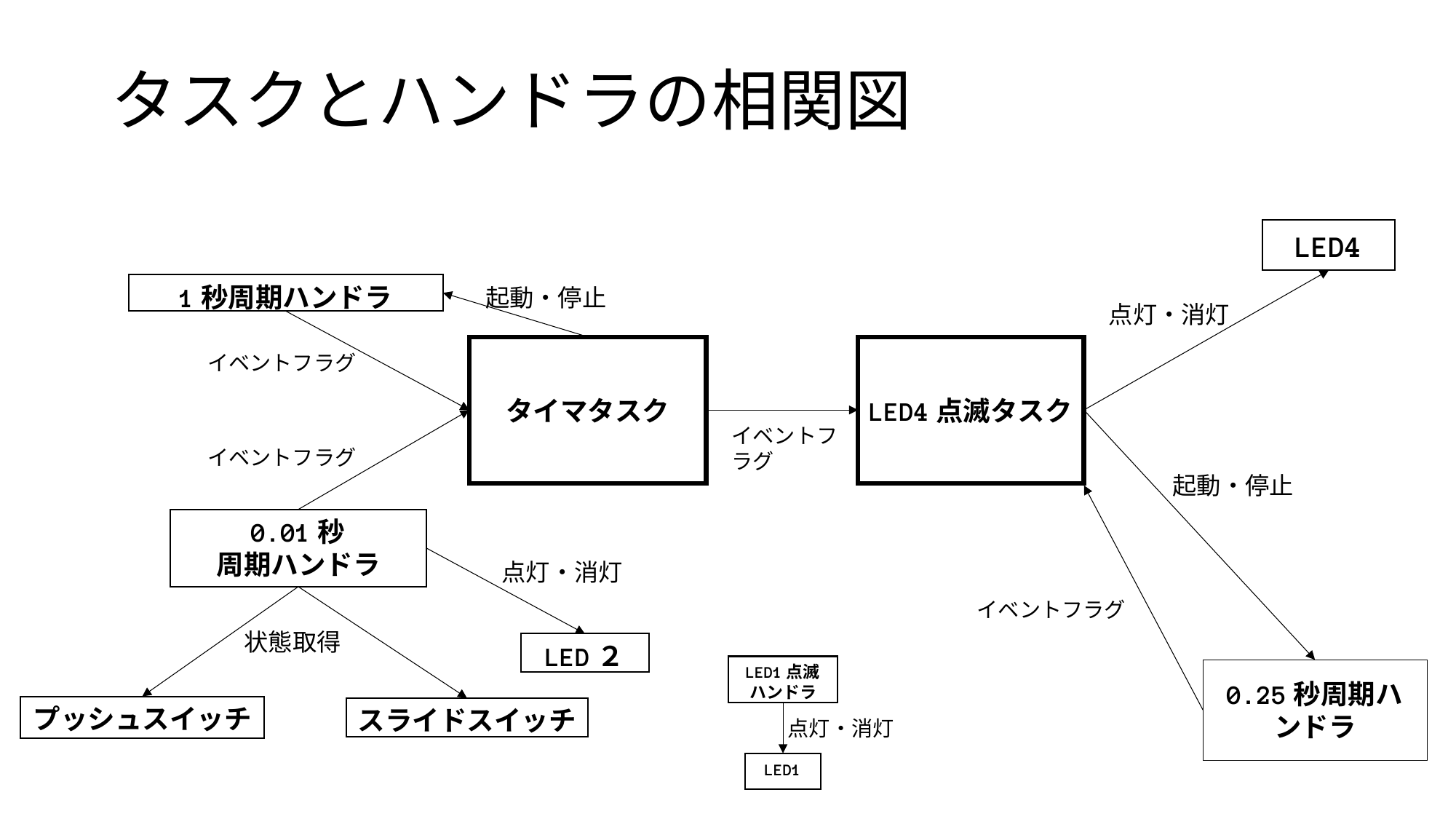

# タスクとハンドラの相関図
LED4
1秒周期ハンドラ
起動・停止
点灯・消灯
LED4点滅タスク
タイマタスク
イベントフラグ
イベントフラグ
イベントフラグ
起動・停止
0.01秒
周期ハンドラ
点灯・消灯
イベントフラグ
状態取得
LED２
LED1点滅
ハンドラ
0.25秒周期ハンドラ
プッシュスイッチ
スライドスイッチ
点灯・消灯
LED1